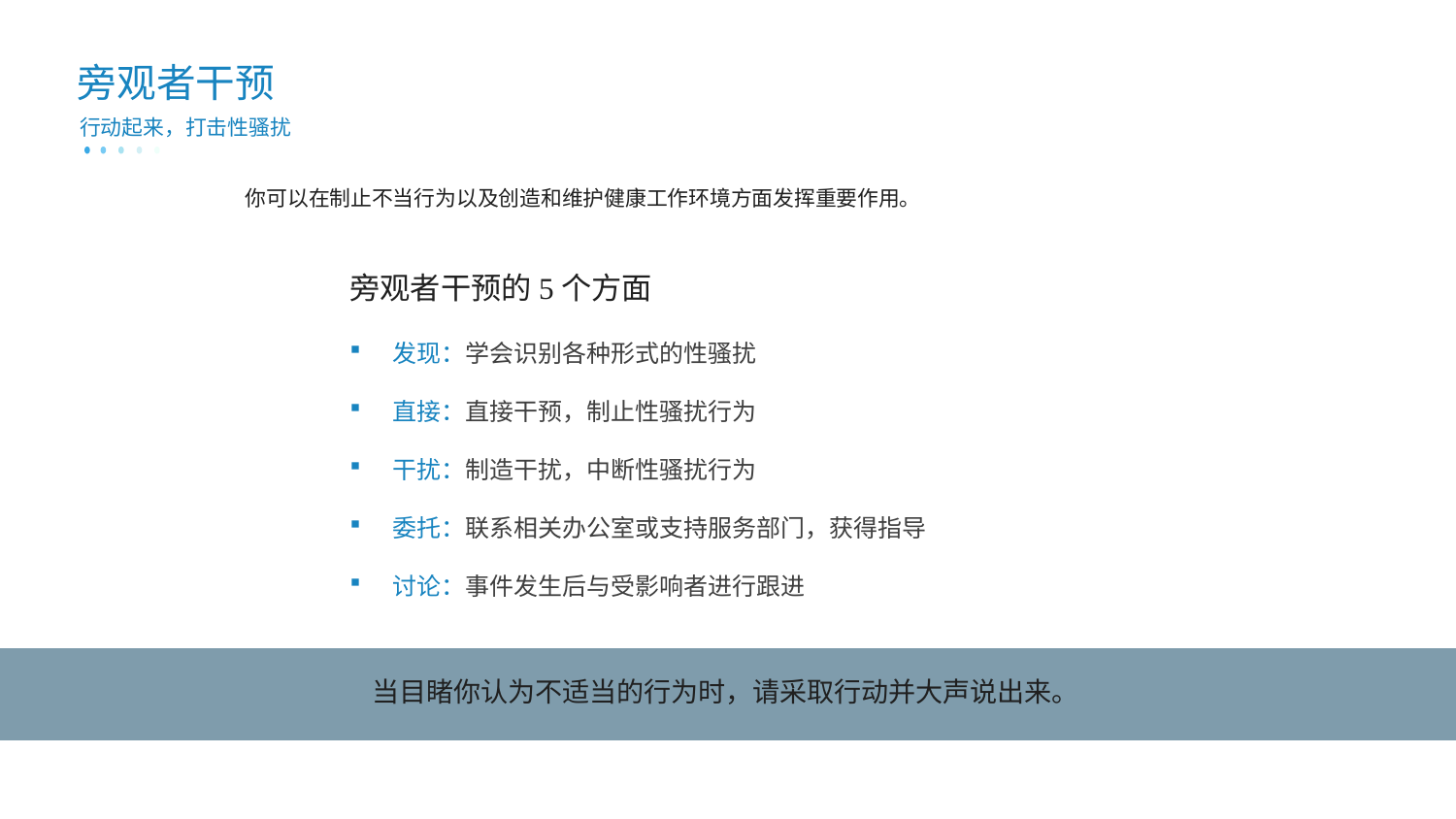

# 旁观者干预
行动起来，打击性骚扰
你可以在制止不当行为以及创造和维护健康工作环境方面发挥重要作用。
旁观者干预的5个方面

发现：学会识别各种形式的性骚扰

直接：直接干预，制止性骚扰行为

干扰：制造干扰，中断性骚扰行为

委托：联系相关办公室或支持服务部门，获得指导

讨论：事件发生后与受影响者进行跟进

当目睹你认为不适当的行为时，请采取行动并大声说出来。